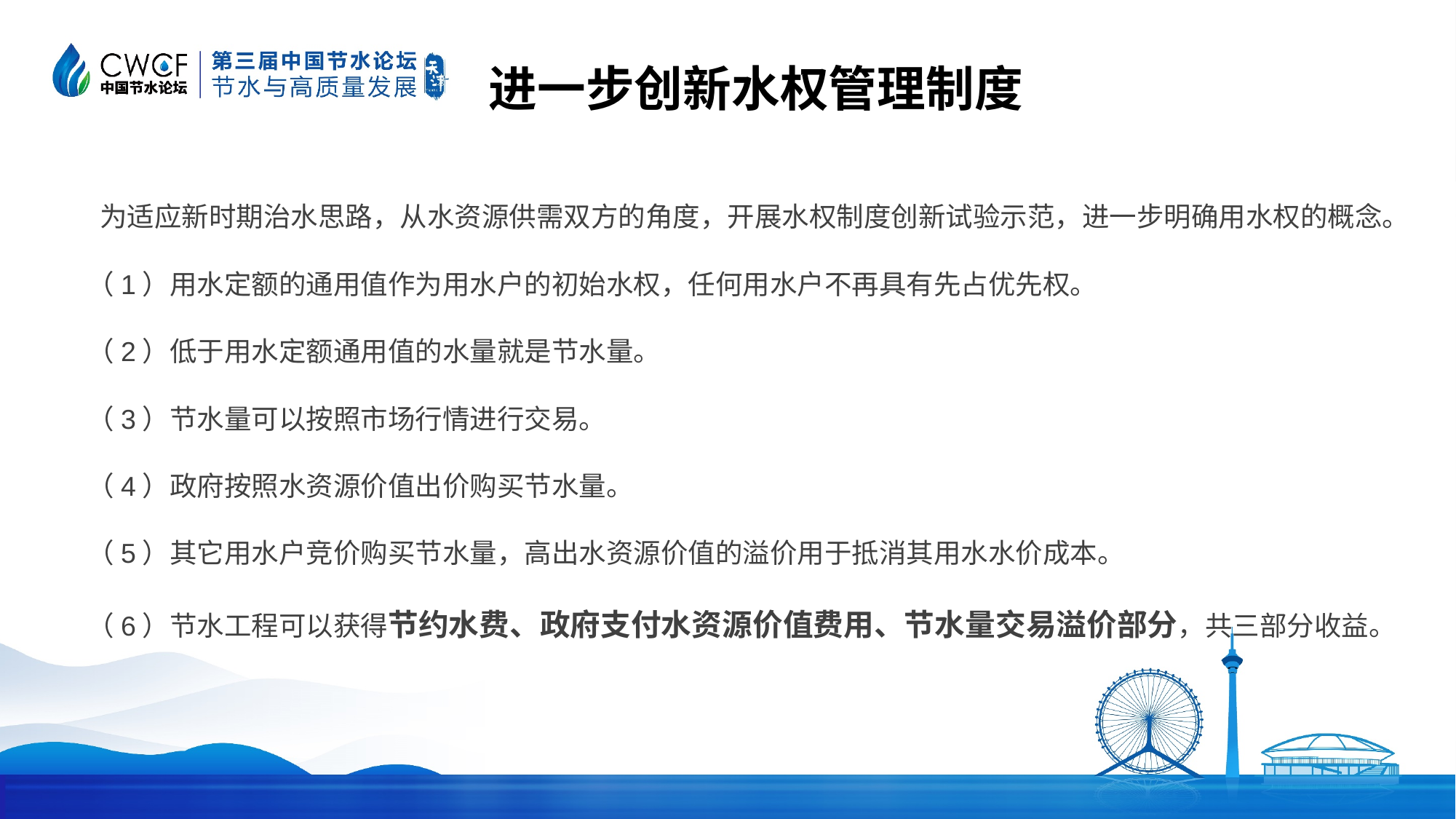

进一步创新水权管理制度
 为适应新时期治水思路，从水资源供需双方的角度，开展水权制度创新试验示范，进一步明确用水权的概念。
（1）用水定额的通用值作为用水户的初始水权，任何用水户不再具有先占优先权。
（2）低于用水定额通用值的水量就是节水量。
（3）节水量可以按照市场行情进行交易。
（4）政府按照水资源价值出价购买节水量。
（5）其它用水户竞价购买节水量，高出水资源价值的溢价用于抵消其用水水价成本。
（6）节水工程可以获得节约水费、政府支付水资源价值费用、节水量交易溢价部分，共三部分收益。